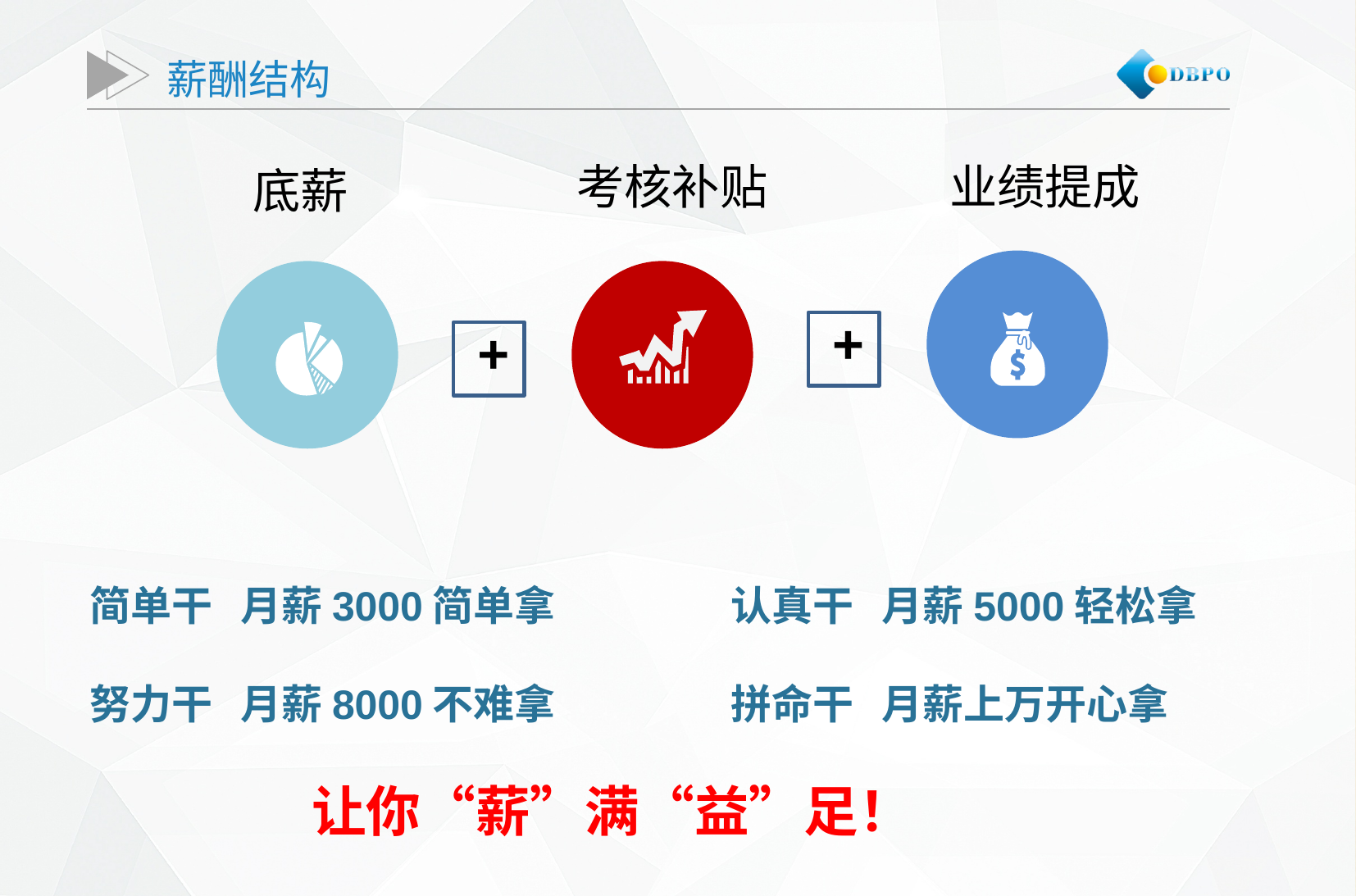

# 薪酬结构
考核补贴
业绩提成
底薪

+

+

简单干   月薪3000简单拿                   认真干   月薪5000轻松拿

努力干   月薪8000不难拿                   拼命干   月薪上万开心拿

                       让你“薪”满“益”足！